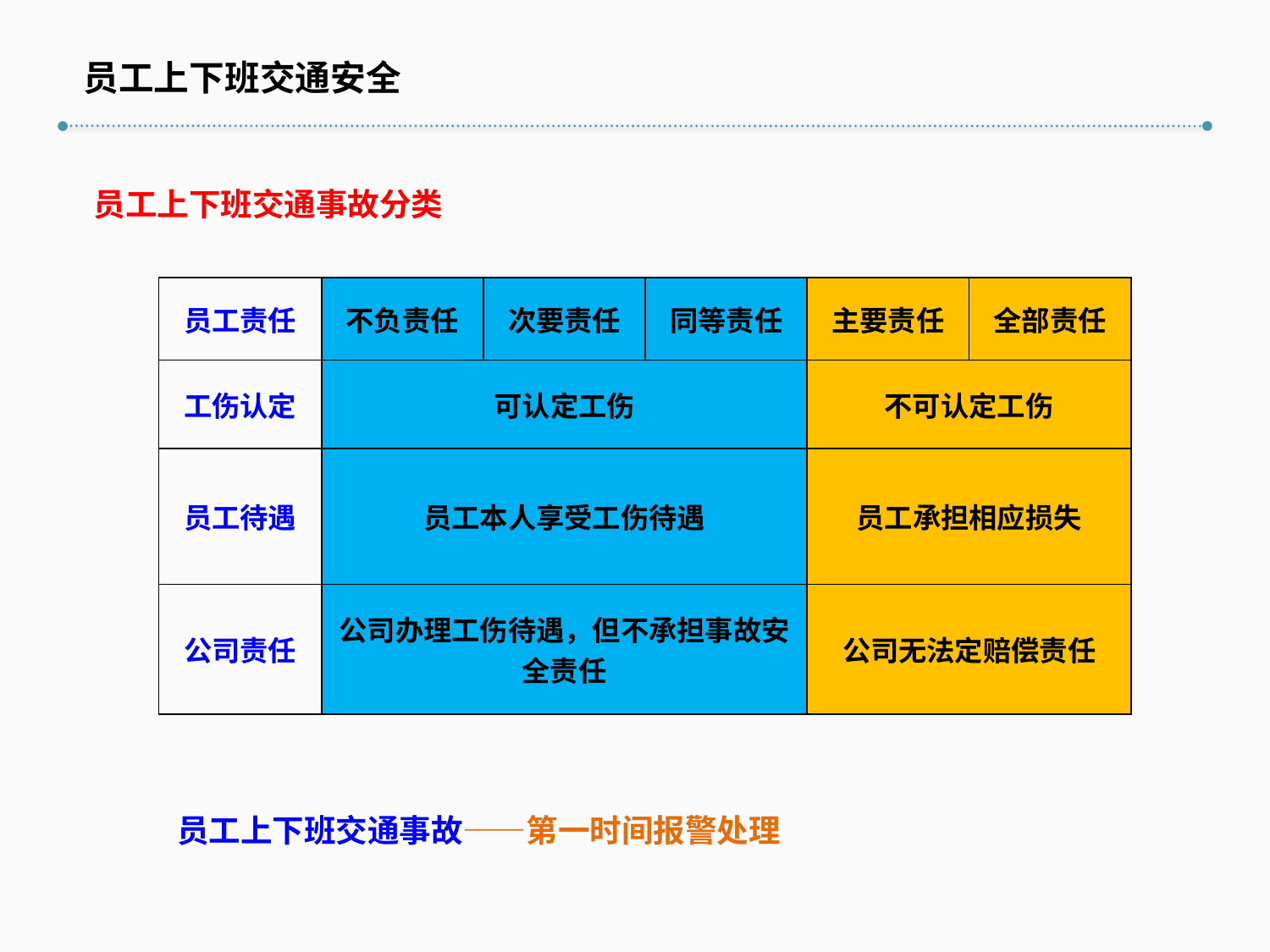

员工上下班交通安全
员工上下班交通事故分类
| 员工责任 | 不负责任 | 次要责任 | 同等责任 | 主要责任 | 全部责任 |
| --- | --- | --- | --- | --- | --- |
| 工伤认定 | 可认定工伤 |  |  | 不可认定工伤 |  |
| 员工待遇 | 员工本人享受工伤待遇 |  |  | 员工承担相应损失 |  |
| 公司责任 | 公司办理工伤待遇，但不承担事故安全责任 |  |  | 公司无法定赔偿责任 |  |
员工上下班交通事故——第一时间报警处理